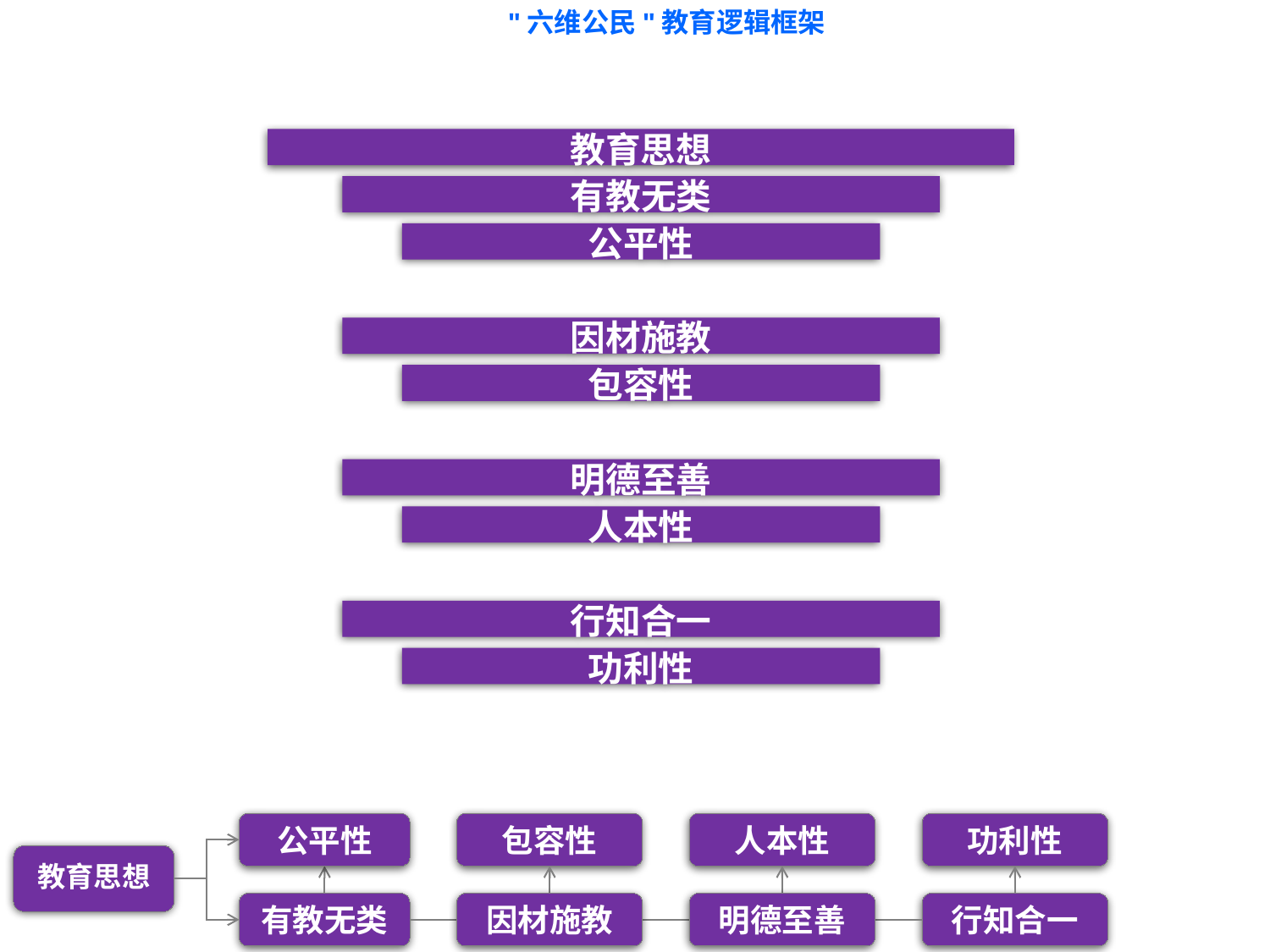

教育思想
有教无类
明德至善
因材施教
行知合一
公平性
包容性
人本性
功利性
公平性
包容性
人本性
功利性
教育思想
有教无类
因材施教
明德至善
行知合一